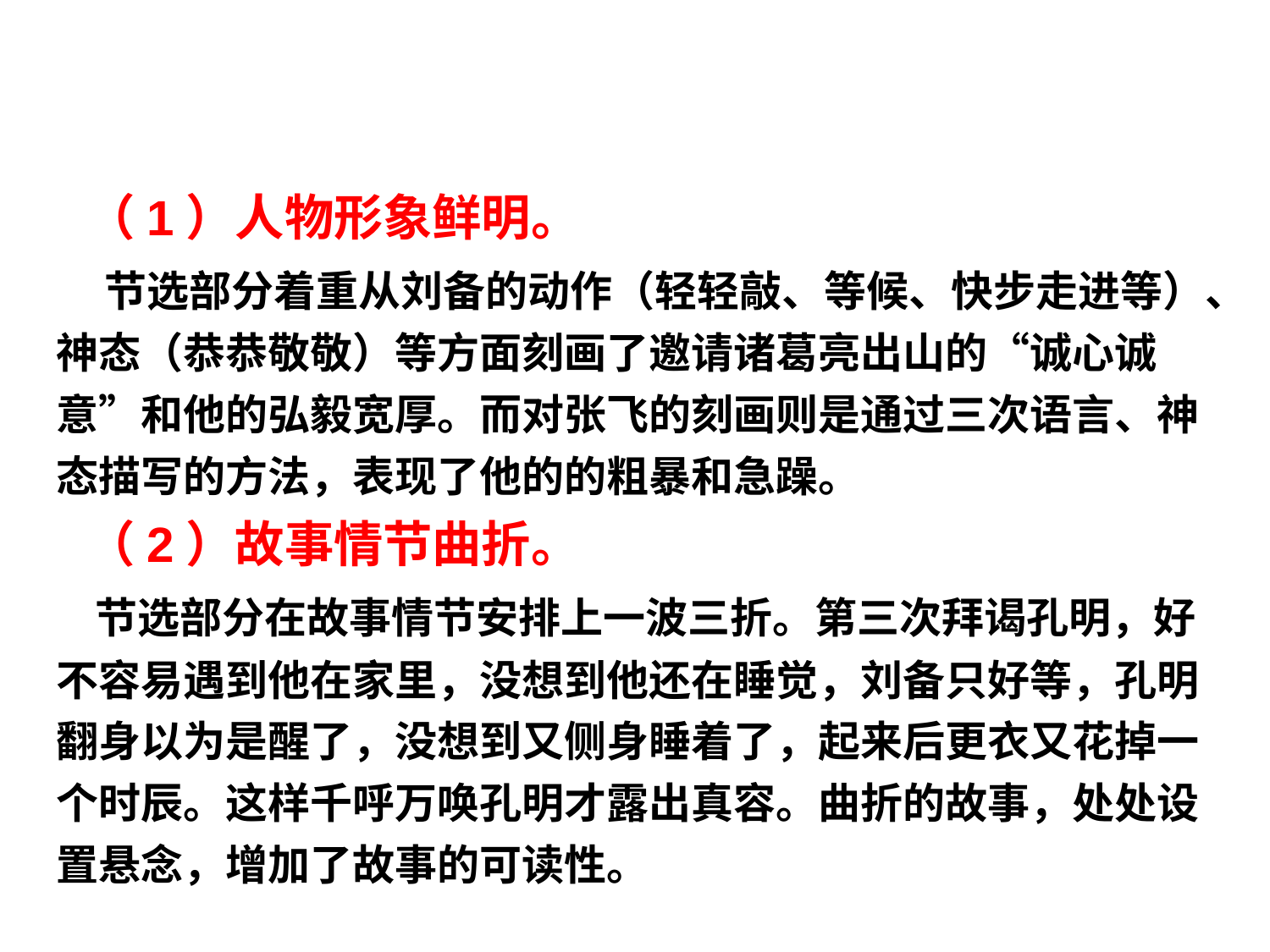

（1）人物形象鲜明。
    节选部分着重从刘备的动作（轻轻敲、等候、快步走进等）、神态（恭恭敬敬）等方面刻画了邀请诸葛亮出山的“诚心诚意”和他的弘毅宽厚。而对张飞的刻画则是通过三次语言、神态描写的方法，表现了他的的粗暴和急躁。
  （2）故事情节曲折。
   节选部分在故事情节安排上一波三折。第三次拜谒孔明，好不容易遇到他在家里，没想到他还在睡觉，刘备只好等，孔明翻身以为是醒了，没想到又侧身睡着了，起来后更衣又花掉一个时辰。这样千呼万唤孔明才露出真容。曲折的故事，处处设置悬念，增加了故事的可读性。